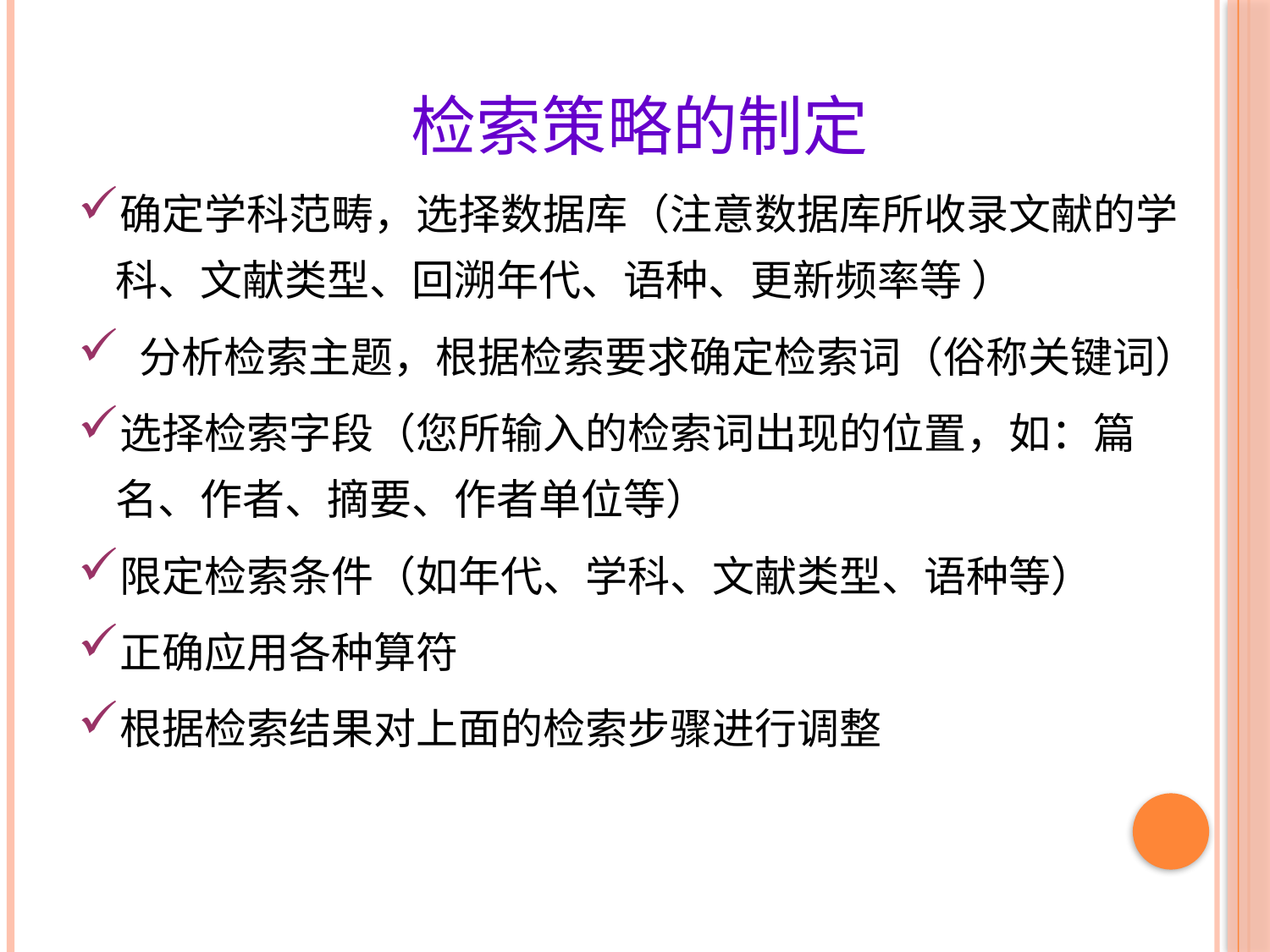

# 检索策略的制定
确定学科范畴，选择数据库（注意数据库所收录文献的学科、文献类型、回溯年代、语种、更新频率等 ）
 分析检索主题，根据检索要求确定检索词（俗称关键词）
选择检索字段（您所输入的检索词出现的位置，如：篇名、作者、摘要、作者单位等）
限定检索条件（如年代、学科、文献类型、语种等）
正确应用各种算符
根据检索结果对上面的检索步骤进行调整